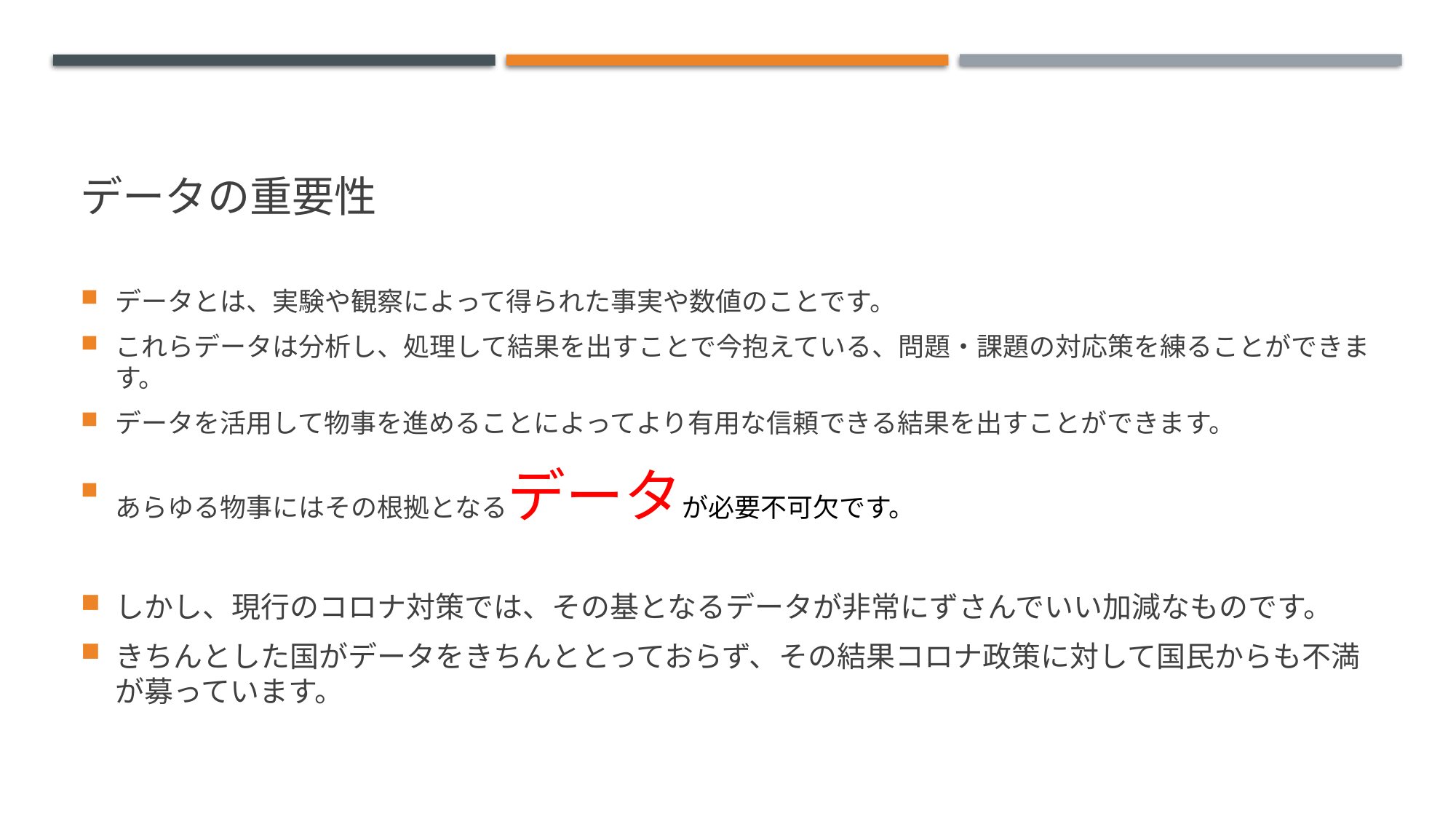

# データの重要性
データとは、実験や観察によって得られた事実や数値のことです。
これらデータは分析し、処理して結果を出すことで今抱えている、問題・課題の対応策を練ることができます。
データを活用して物事を進めることによってより有用な信頼できる結果を出すことができます。
あらゆる物事にはその根拠となるデータが必要不可欠です。

しかし、現行のコロナ対策では、その基となるデータが非常にずさんでいい加減なものです。
きちんとした国がデータをきちんととっておらず、その結果コロナ政策に対して国民からも不満が募っています。